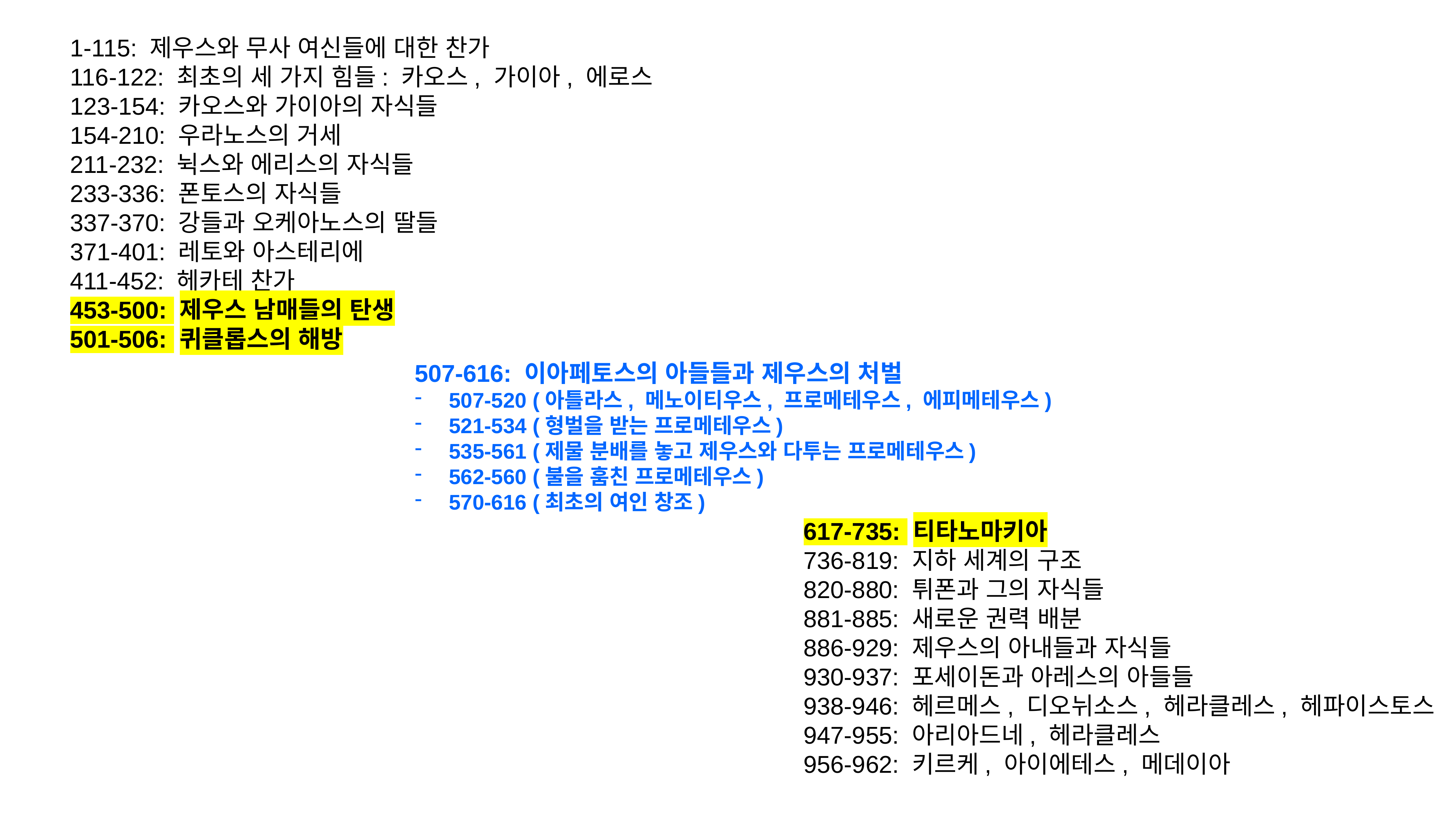

1-115: 제우스와 무사 여신들에 대한 찬가
116-122: 최초의 세 가지 힘들: 카오스, 가이아, 에로스
123-154: 카오스와 가이아의 자식들
154-210: 우라노스의 거세
211-232: 뉙스와 에리스의 자식들
233-336: 폰토스의 자식들
337-370: 강들과 오케아노스의 딸들
371-401: 레토와 아스테리에
411-452: 헤카테 찬가
453-500: 제우스 남매들의 탄생
501-506: 퀴클롭스의 해방
507-616: 이아페토스의 아들들과 제우스의 처벌
507-520 (아틀라스, 메노이티우스, 프로메테우스, 에피메테우스)
521-534 (형벌을 받는 프로메테우스)
535-561 (제물 분배를 놓고 제우스와 다투는 프로메테우스)
562-560 (불을 훔친 프로메테우스)
570-616 (최초의 여인 창조)
617-735: 티타노마키아
736-819: 지하 세계의 구조
820-880: 튀폰과 그의 자식들
881-885: 새로운 권력 배분
886-929: 제우스의 아내들과 자식들
930-937: 포세이돈과 아레스의 아들들
938-946: 헤르메스, 디오뉘소스, 헤라클레스, 헤파이스토스
947-955: 아리아드네, 헤라클레스
956-962: 키르케, 아이에테스, 메데이아